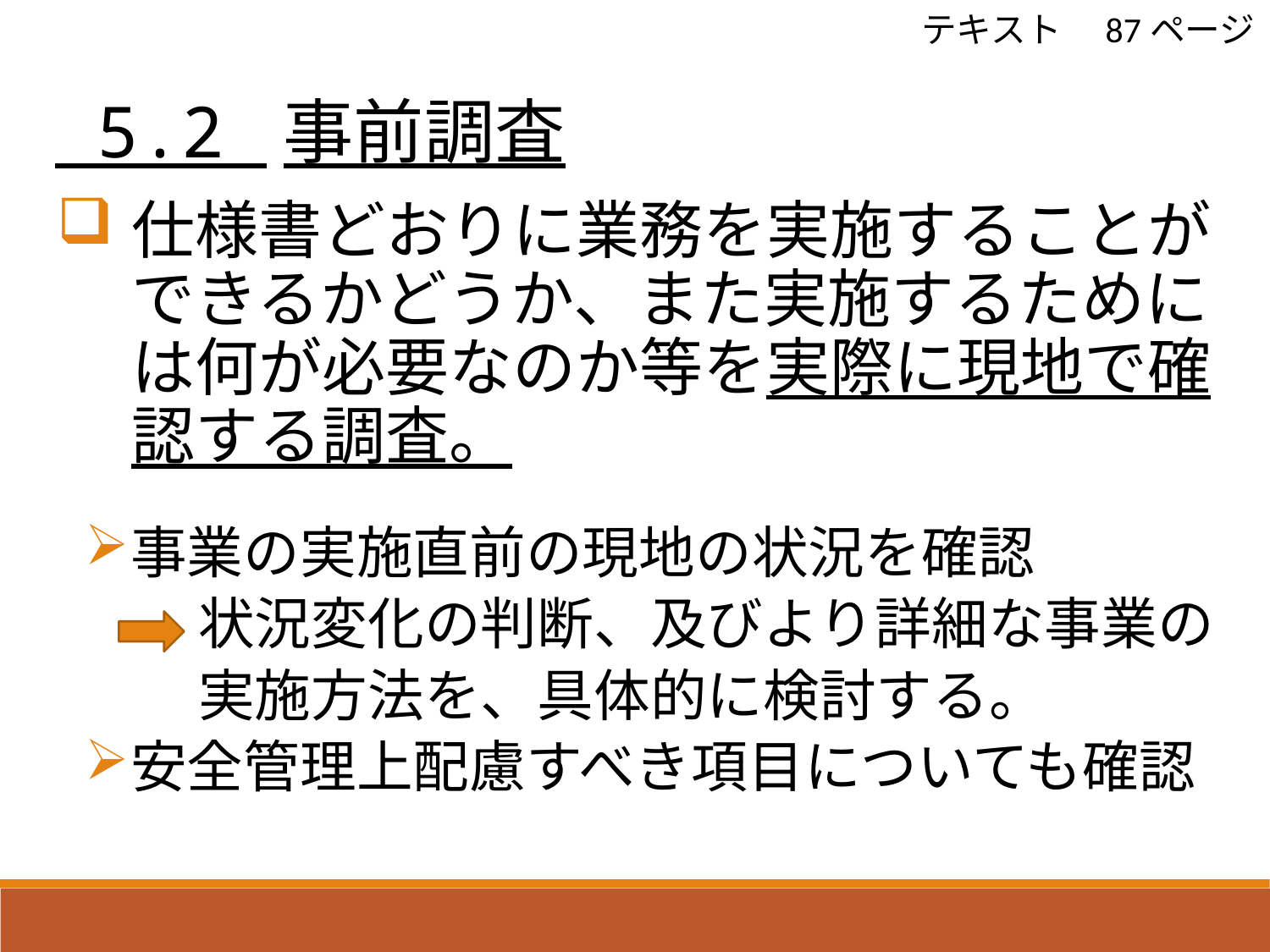

5.2 事前調査
テキスト　87ページ
仕様書どおりに業務を実施することができるかどうか、また実施するためには何が必要なのか等を実際に現地で確認する調査。

事業の実施直前の現地の状況を確認
　　状況変化の判断、及びより詳細な事業の
　　実施方法を、具体的に検討する。
安全管理上配慮すべき項目についても確認